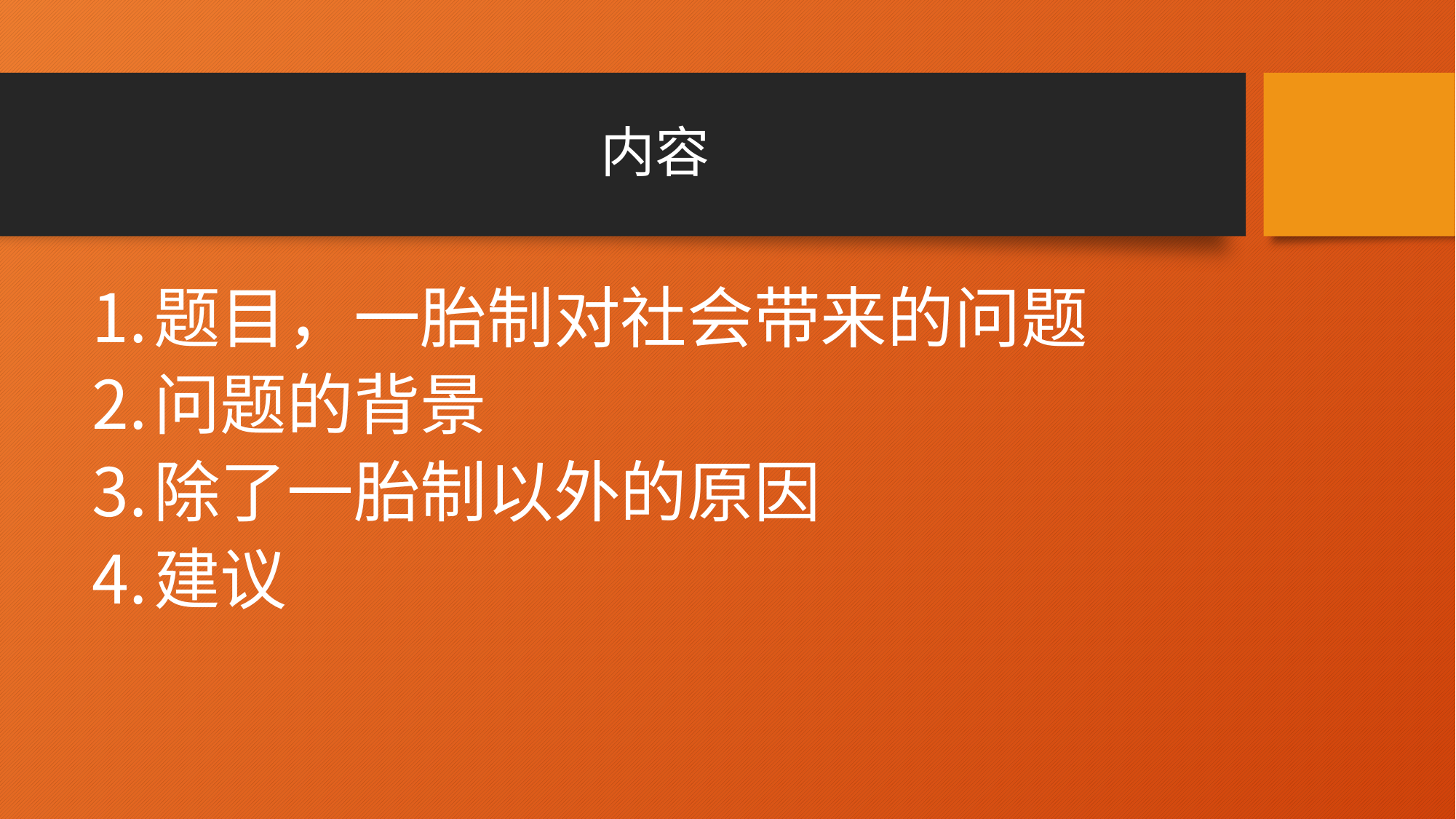

# 内容
题目，一胎制对社会带来的问题
问题的背景
除了一胎制以外的原因
建议